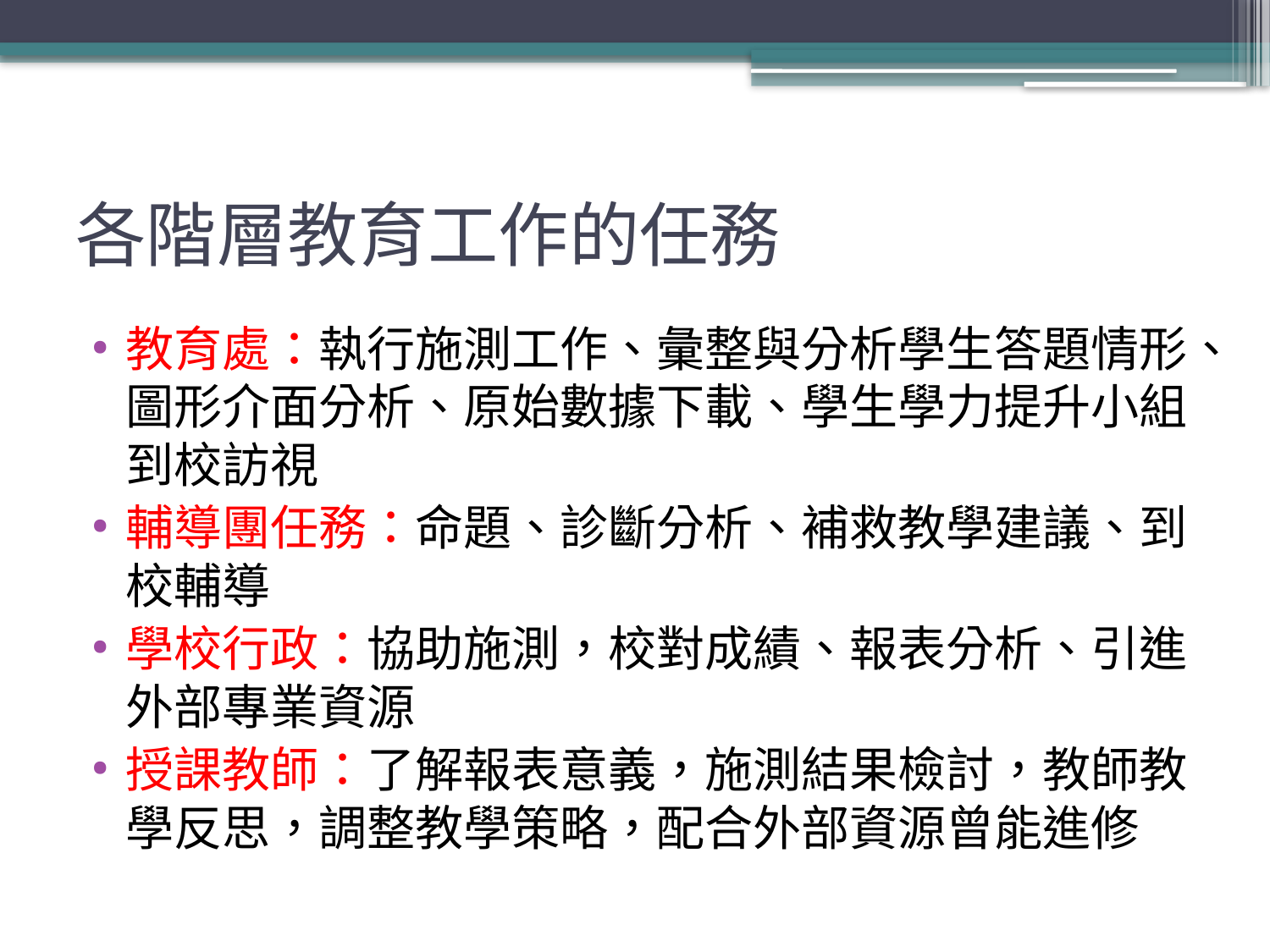

# 各階層教育工作的任務
教育處：執行施測工作、彙整與分析學生答題情形、圖形介面分析、原始數據下載、學生學力提升小組到校訪視
輔導團任務：命題、診斷分析、補救教學建議、到校輔導
學校行政：協助施測，校對成績、報表分析、引進外部專業資源
授課教師：了解報表意義，施測結果檢討，教師教學反思，調整教學策略，配合外部資源曾能進修